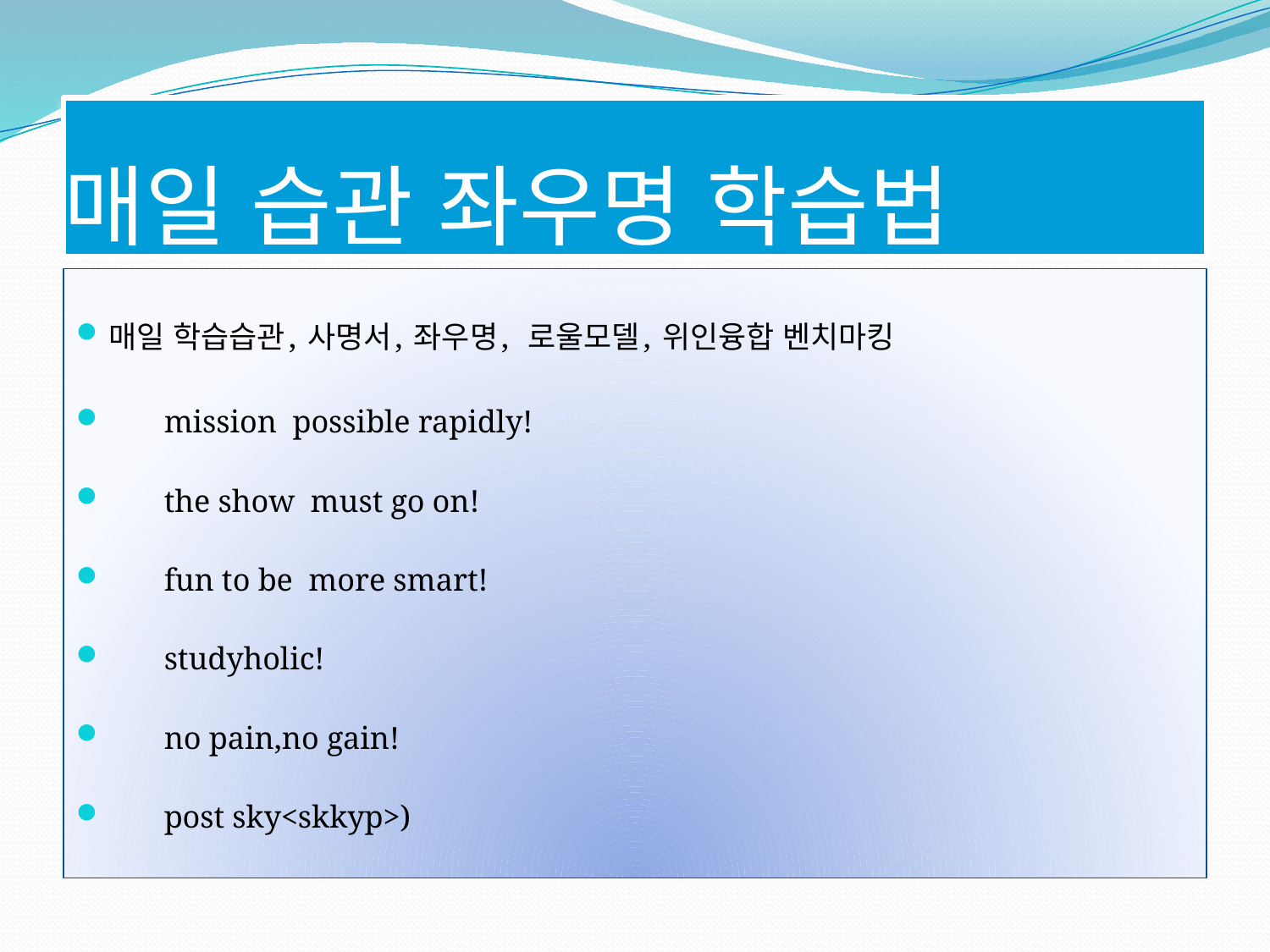

# 매일 습관 좌우명 학습법

매일 학습습관, 사명서, 좌우명,  로울모델, 위인융합 벤치마킹

       mission  possible rapidly!
       the show  must go on!
       fun to be  more smart!
       studyholic!
       no pain,no gain!
       post sky<skkyp>)